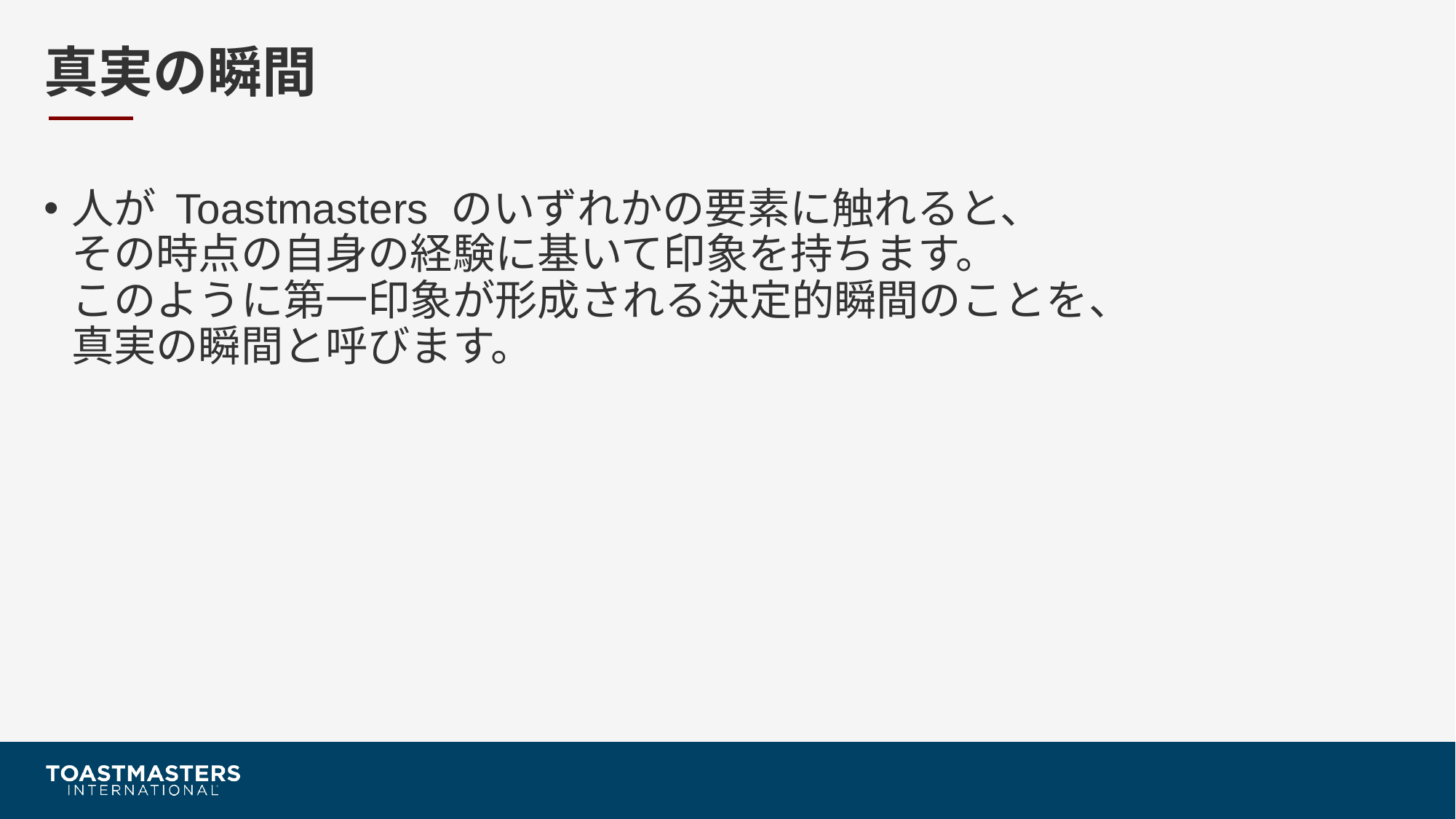

# 真実の瞬間
人が Toastmasters のいずれかの要素に触れると、
その時点の自身の経験に基いて印象を持ちます。
このように第一印象が形成される決定的瞬間のことを、
真実の瞬間と呼びます。